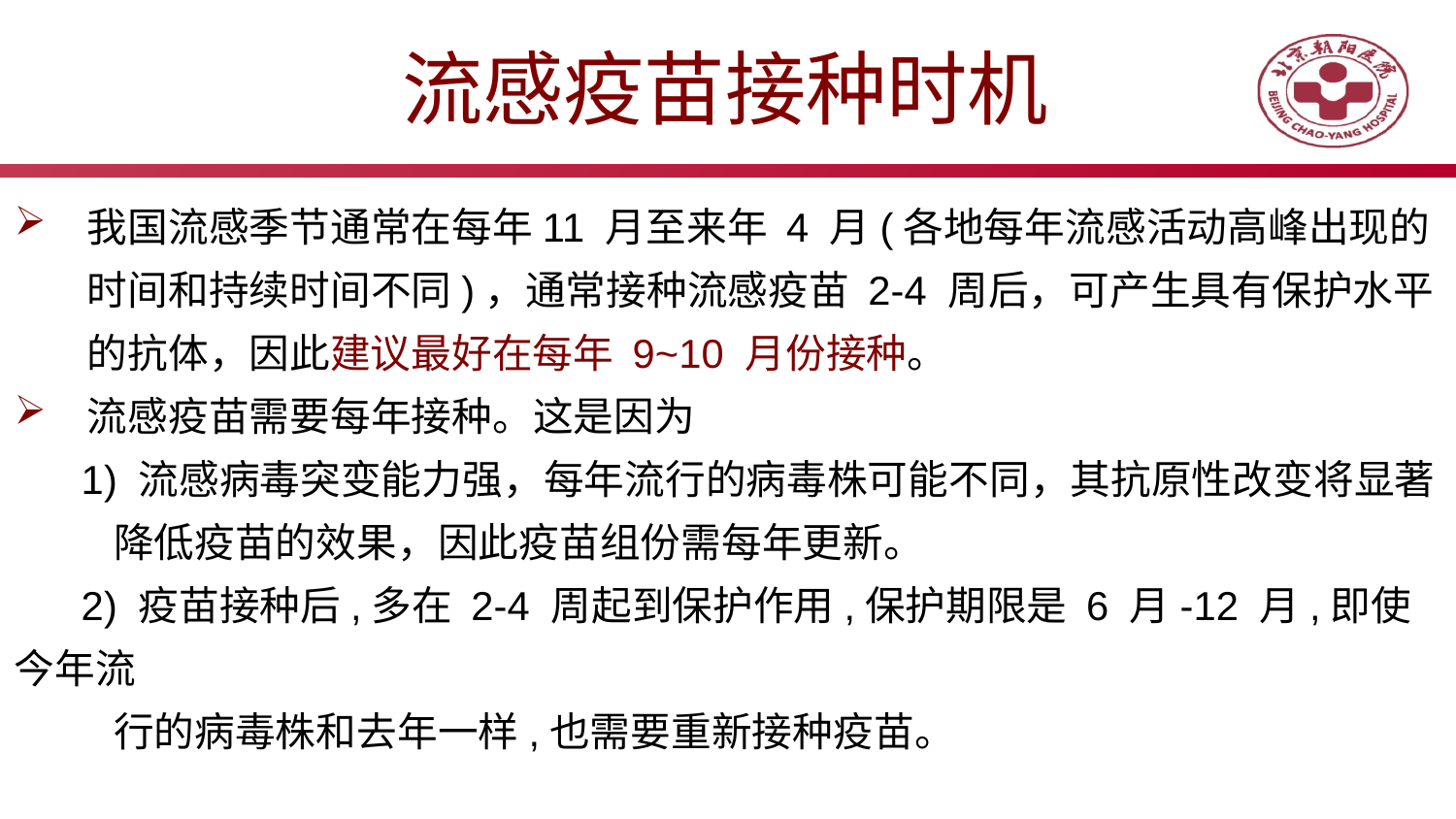

流感疫苗接种时机
我国流感季节通常在每年11 月至来年 4 月(各地每年流感活动高峰出现的时间和持续时间不同)，通常接种流感疫苗 2-4 周后，可产生具有保护水平的抗体，因此建议最好在每年 9~10 月份接种。
流感疫苗需要每年接种。这是因为
      1) 流感病毒突变能力强，每年流行的病毒株可能不同，其抗原性改变将显著
          降低疫苗的效果，因此疫苗组份需每年更新。
      2) 疫苗接种后,多在 2-4 周起到保护作用,保护期限是 6 月-12 月,即使今年流
          行的病毒株和去年一样,也需要重新接种疫苗。